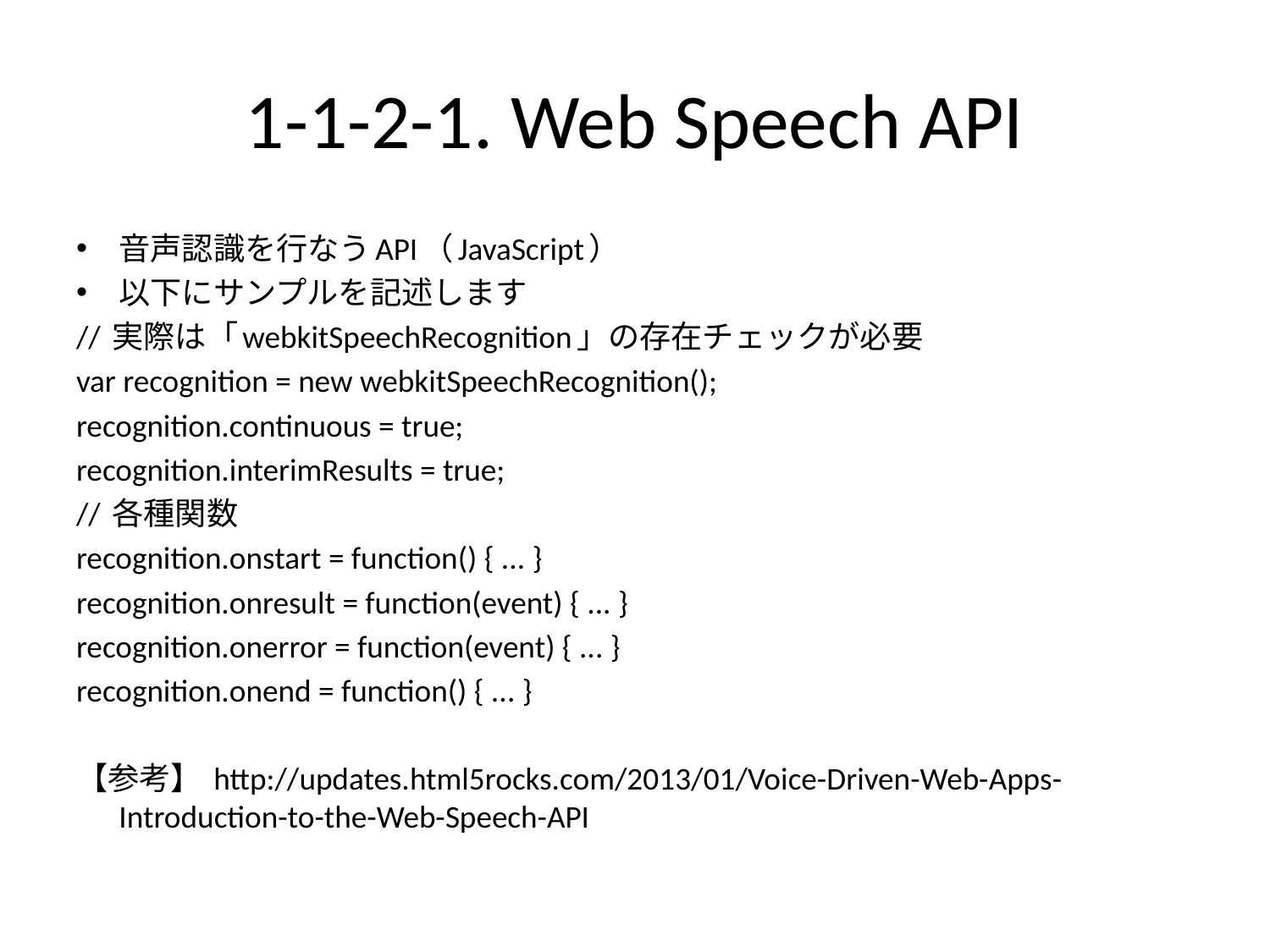

# 1-1-2-1. Web Speech API
音声認識を行なうAPI（JavaScript）
以下にサンプルを記述します
// 実際は「webkitSpeechRecognition」の存在チェックが必要
var recognition = new webkitSpeechRecognition();
recognition.continuous = true;
recognition.interimResults = true;
// 各種関数
recognition.onstart = function() { ... }
recognition.onresult = function(event) { ... }
recognition.onerror = function(event) { ... }
recognition.onend = function() { ... }

【参考】 http://updates.html5rocks.com/2013/01/Voice-Driven-Web-Apps-Introduction-to-the-Web-Speech-API